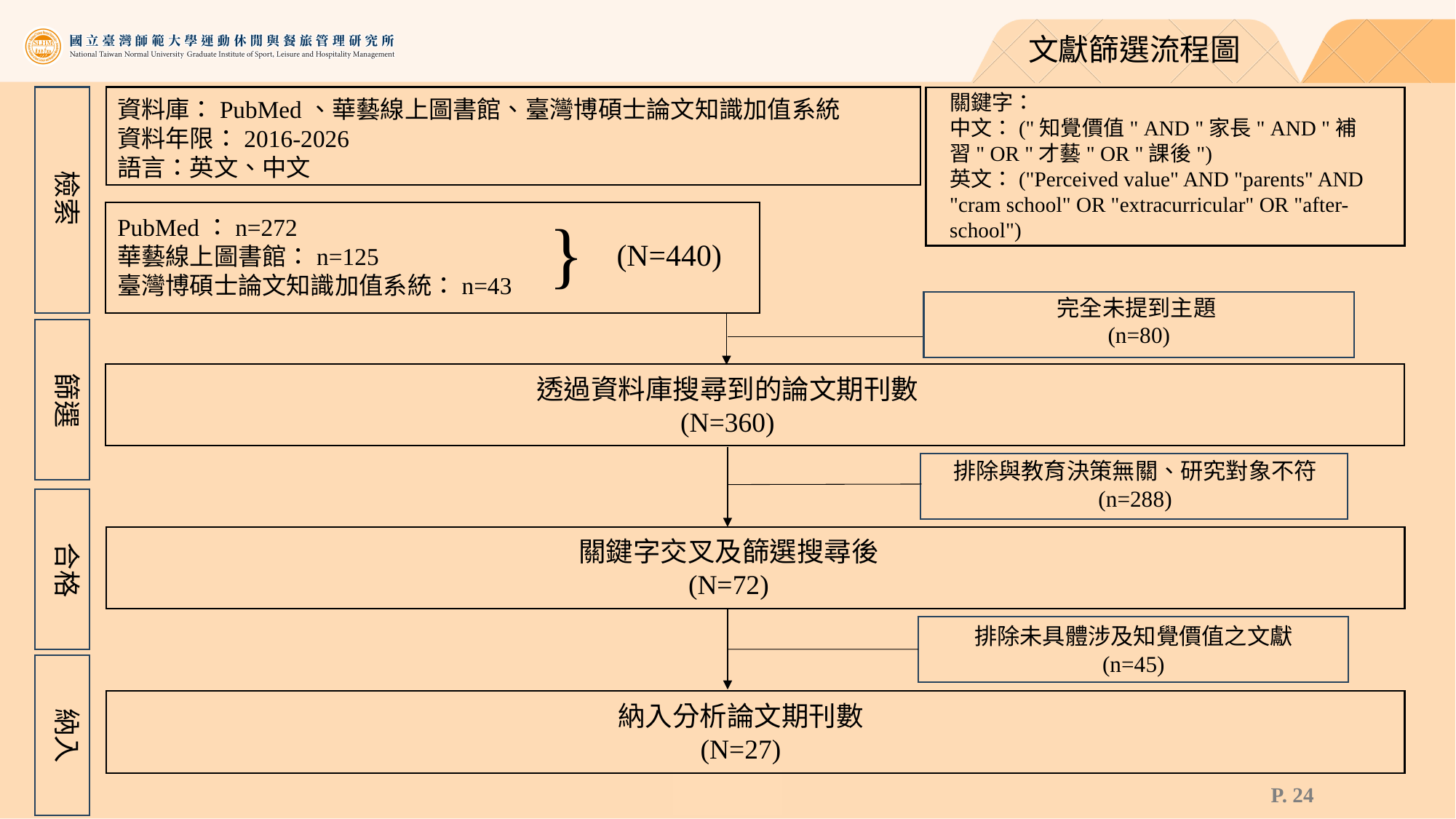

文獻篩選流程圖

關鍵字：
中文：("知覺價值" AND "家長" AND "補習" OR "才藝" OR "課後")
英文：("Perceived value" AND "parents" AND "cram school" OR "extracurricular" OR "after-school")

資料庫：PubMed、華藝線上圖書館、臺灣博碩士論文知識加值系統
資料年限：2016-2026
語言：英文、中文
檢索
}

PubMed：n=272
華藝線上圖書館：n=125
臺灣博碩士論文知識加值系統：n=43
(N=440)
完全未提到主題
(n=80)

篩選

透過資料庫搜尋到的論文期刊數
(N=360)
排除與教育決策無關、研究對象不符
(n=288)

關鍵字交叉及篩選搜尋後
(N=72)
合格

排除未具體涉及知覺價值之文獻
(n=45)

納入分析論文期刊數
(N=27)
納入

P. 24